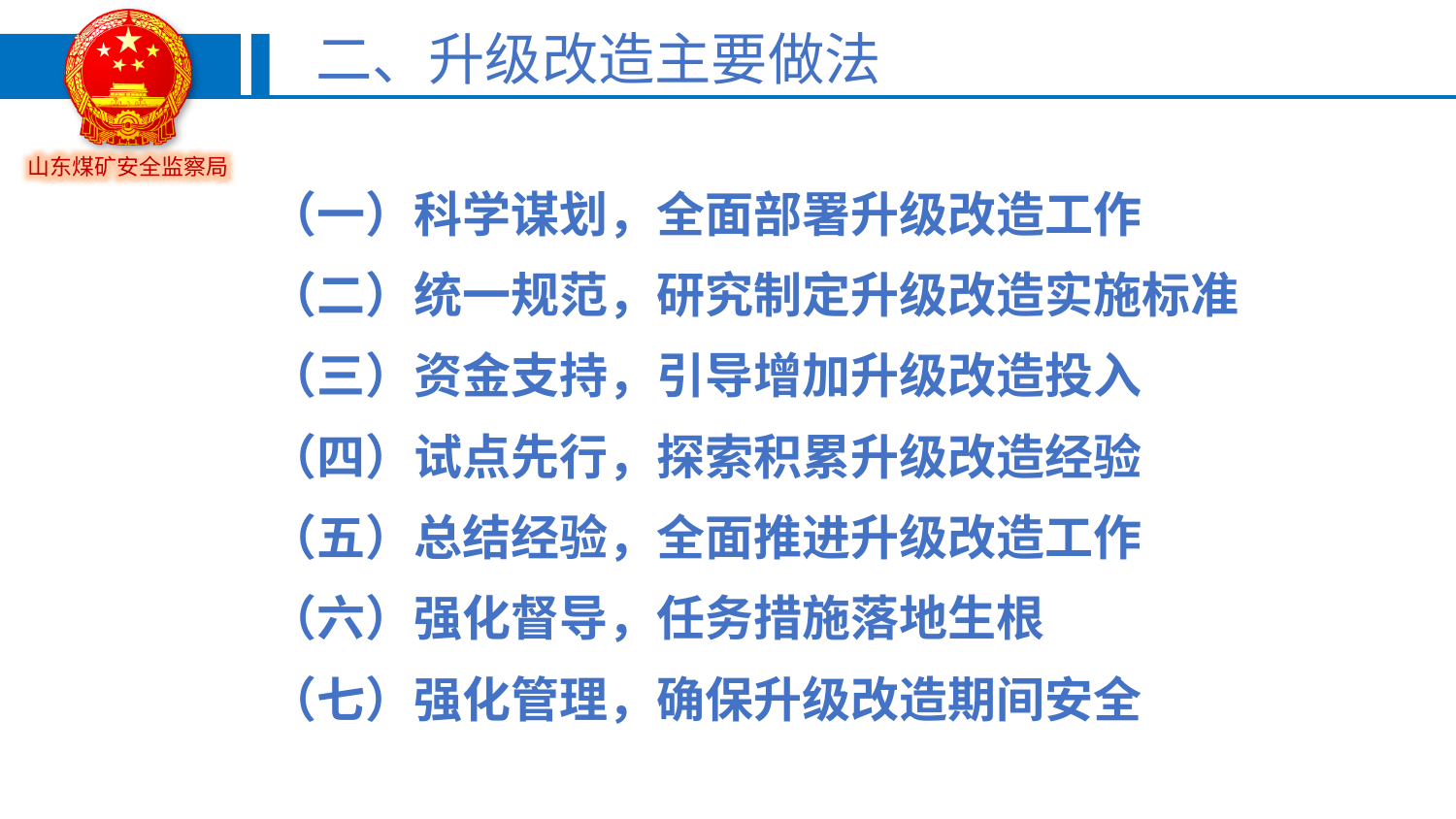

二、升级改造主要做法
（一）科学谋划，全面部署升级改造工作
（二）统一规范，研究制定升级改造实施标准
（三）资金支持，引导增加升级改造投入
（四）试点先行，探索积累升级改造经验
（五）总结经验，全面推进升级改造工作
（六）强化督导，任务措施落地生根
（七）强化管理，确保升级改造期间安全